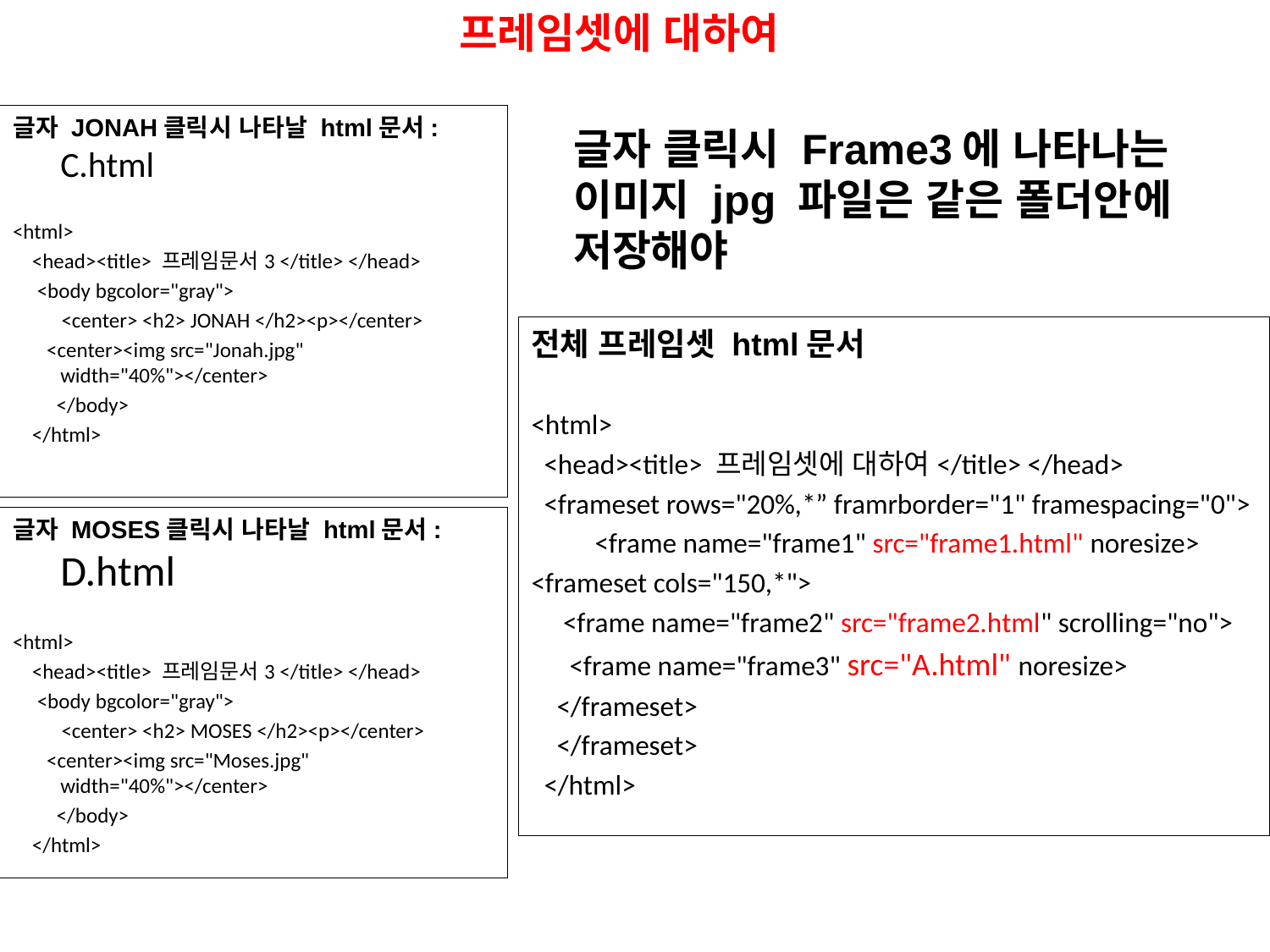

프레임셋에 대하여
글자 JONAH클릭시 나타날 html문서: C.html

<html>
    <head><title> 프레임문서3 </title> </head>
     <body bgcolor="gray">
          <center> <h2> JONAH </h2><p></center>
       <center><img src="Jonah.jpg" width="40%"></center>
         </body>
    </html>
글자 클릭시 Frame3에 나타나는 이미지 jpg 파일은 같은 폴더안에 저장해야
전체 프레임셋 html문서

<html>
  <head><title> 프레임셋에 대하여</title> </head>
  <frameset rows="20%,*” framrborder="1" framespacing="0">
          <frame name="frame1" src="frame1.html" noresize>
<frameset cols="150,*">
     <frame name="frame2" src="frame2.html" scrolling="no">
      <frame name="frame3" src="A.html" noresize>
    </frameset>
    </frameset>
  </html>

글자 MOSES클릭시 나타날 html문서: D.html

<html>
    <head><title> 프레임문서3 </title> </head>
     <body bgcolor="gray">
          <center> <h2> MOSES </h2><p></center>
       <center><img src="Moses.jpg" width="40%"></center>
         </body>
    </html>